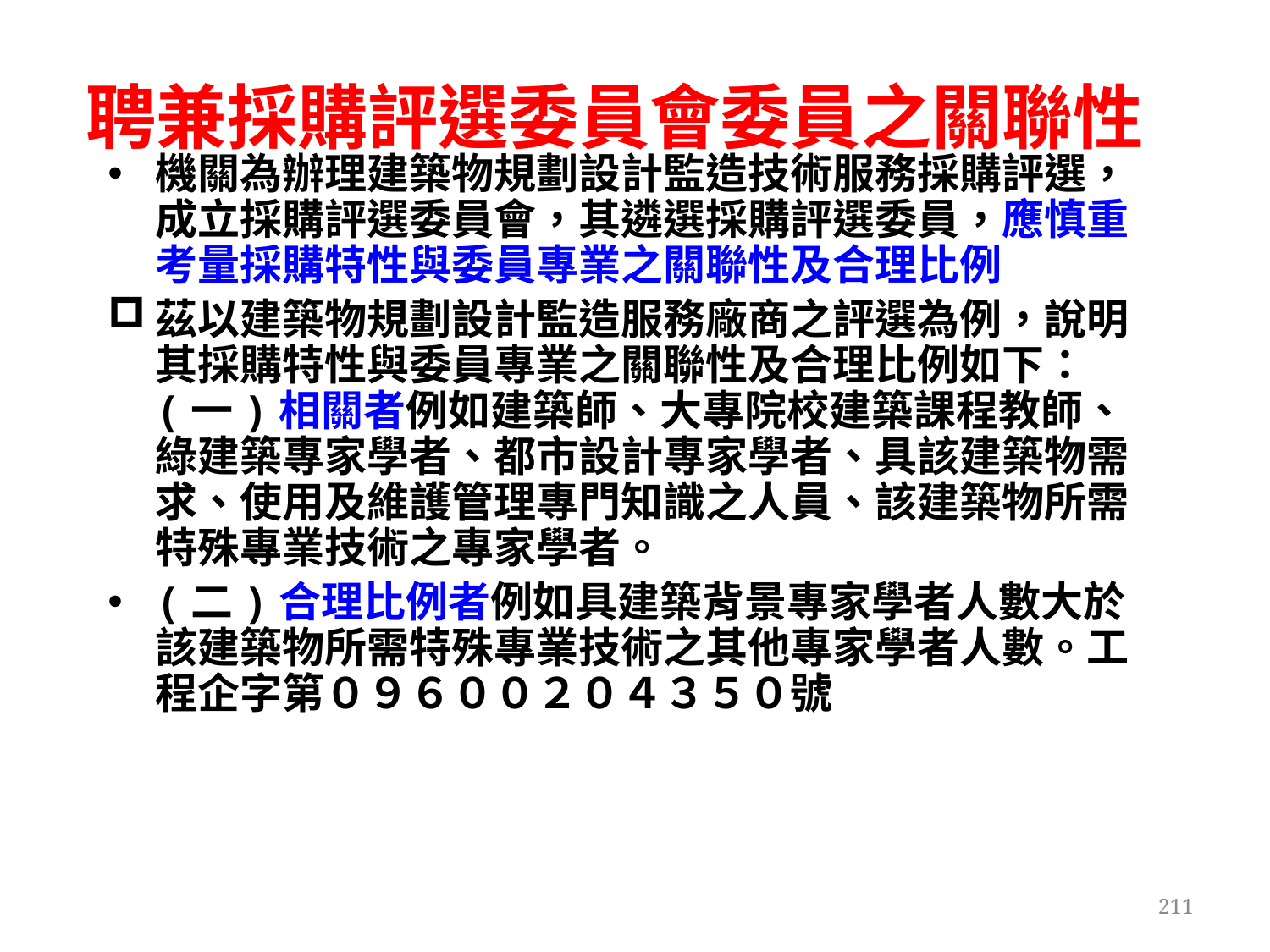

# 聘兼採購評選委員會委員之關聯性
機關為辦理建築物規劃設計監造技術服務採購評選，成立採購評選委員會，其遴選採購評選委員，應慎重考量採購特性與委員專業之關聯性及合理比例
茲以建築物規劃設計監造服務廠商之評選為例，說明其採購特性與委員專業之關聯性及合理比例如下：
(一)相關者例如建築師、大專院校建築課程教師、綠建築專家學者、都市設計專家學者、具該建築物需求、使用及維護管理專門知識之人員、該建築物所需特殊專業技術之專家學者。
(二)合理比例者例如具建築背景專家學者人數大於該建築物所需特殊專業技術之其他專家學者人數。工程企字第０９６００２０４３５０號
211